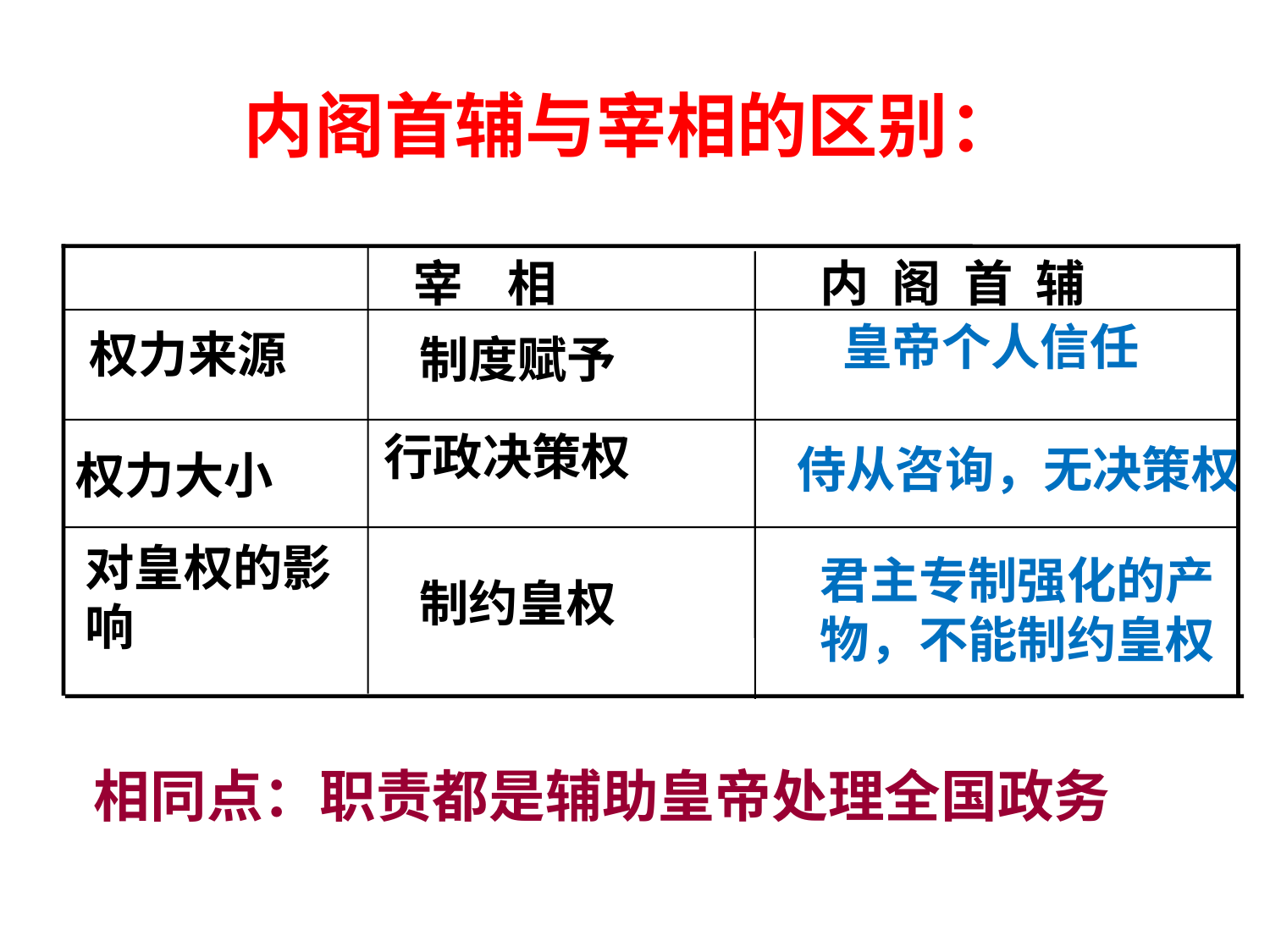

内阁首辅与宰相的区别：

宰    相
内  阁  首  辅

皇帝个人信任
权力来源
制度赋予

行政决策权
侍从咨询，无决策权
权力大小

对皇权的影响
君主专制强化的产物，不能制约皇权
制约皇权

相同点：职责都是辅助皇帝处理全国政务